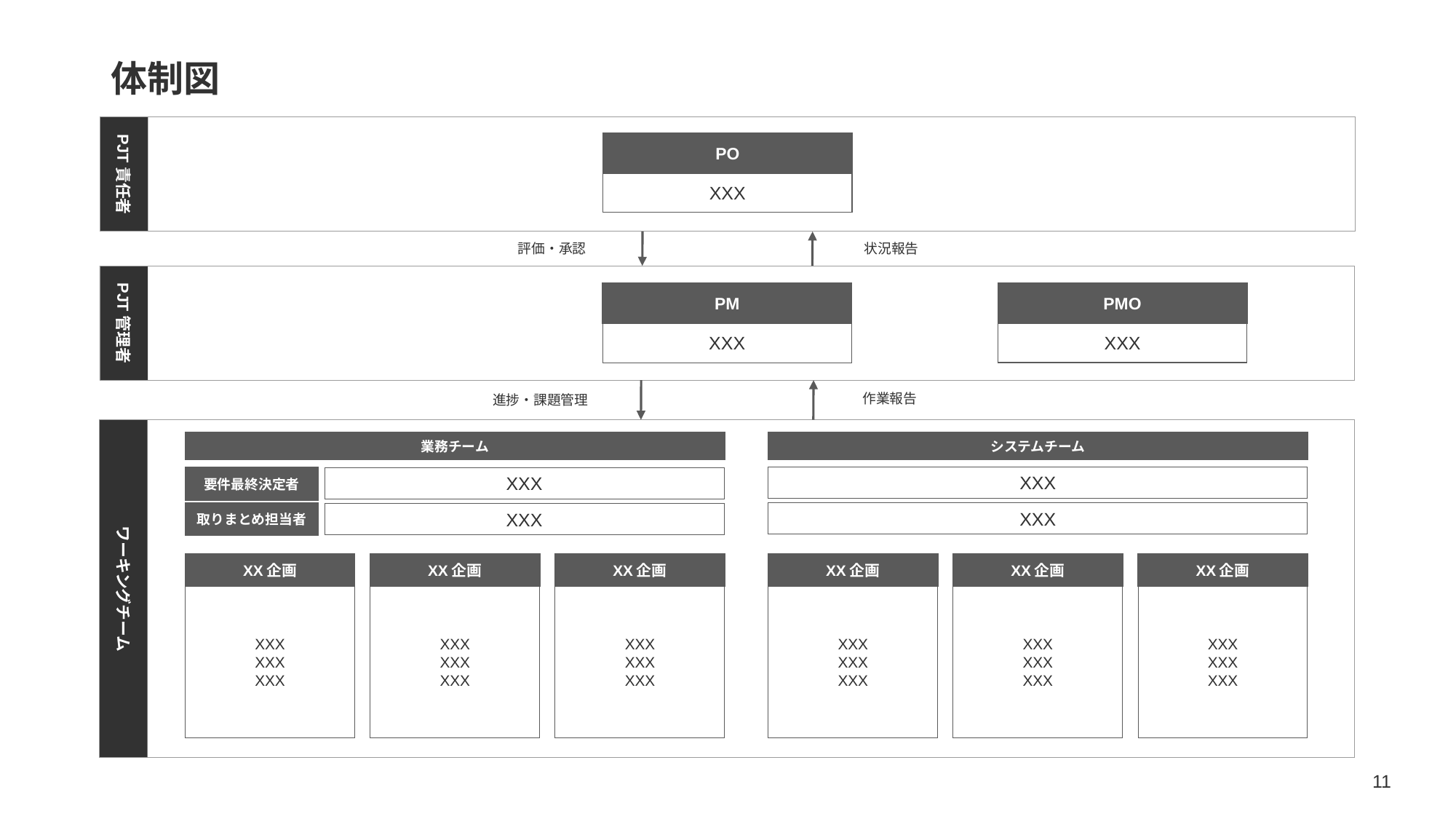

# 体制図
PJT責任者

PO
XXX
評価・承認
状況報告
PJT管理者

PMO
XXX
PM
XXX
作業報告
進捗・課題管理
ワーキングチーム

システムチーム
業務チーム
XXX
要件最終決定者
XXX
取りまとめ担当者
XXX
XXX
XX企画
XXX
XXX
XXX
XX企画
XXX
XXX
XXX
XX企画
XXX
XXX
XXX
XX企画
XXX
XXX
XXX
XX企画
XXX
XXX
XXX
XX企画
XXX
XXX
XXX
11